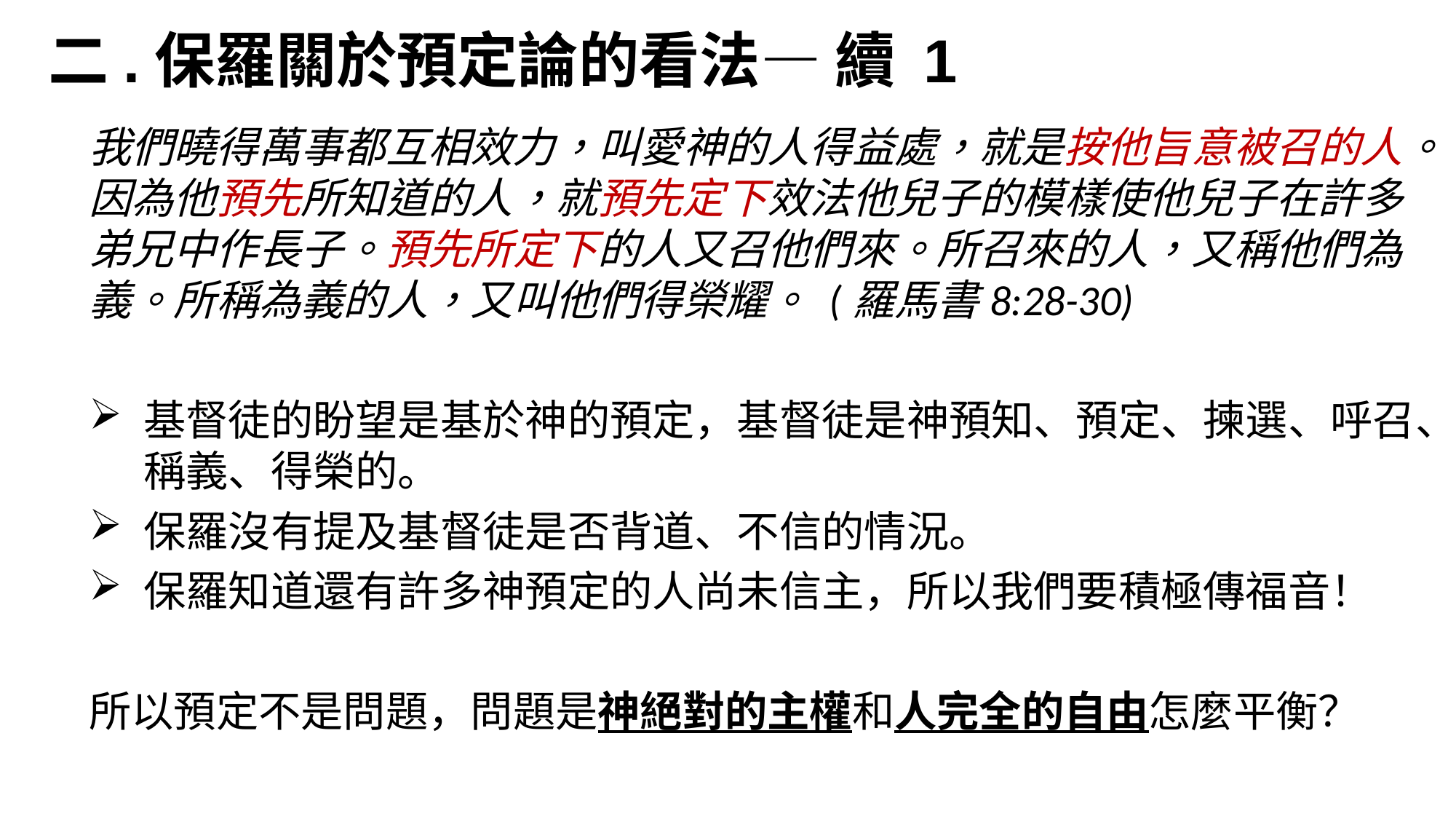

二.保羅關於預定論的看法— 續 1
我們曉得萬事都互相效力，叫愛神的人得益處，就是按他旨意被召的人。因為他預先所知道的人，就預先定下效法他兒子的模樣使他兒子在許多弟兄中作長子。預先所定下的人又召他們來。所召來的人，又稱他們為義。所稱為義的人，又叫他們得榮耀。 (羅馬書8:28-30)

基督徒的盼望是基於神的預定，基督徒是神預知、預定、揀選、呼召、稱義、得榮的。
保羅沒有提及基督徒是否背道、不信的情況。
保羅知道還有許多神預定的人尚未信主，所以我們要積極傳福音！

所以預定不是問題，問題是神絕對的主權和人完全的自由怎麼平衡？